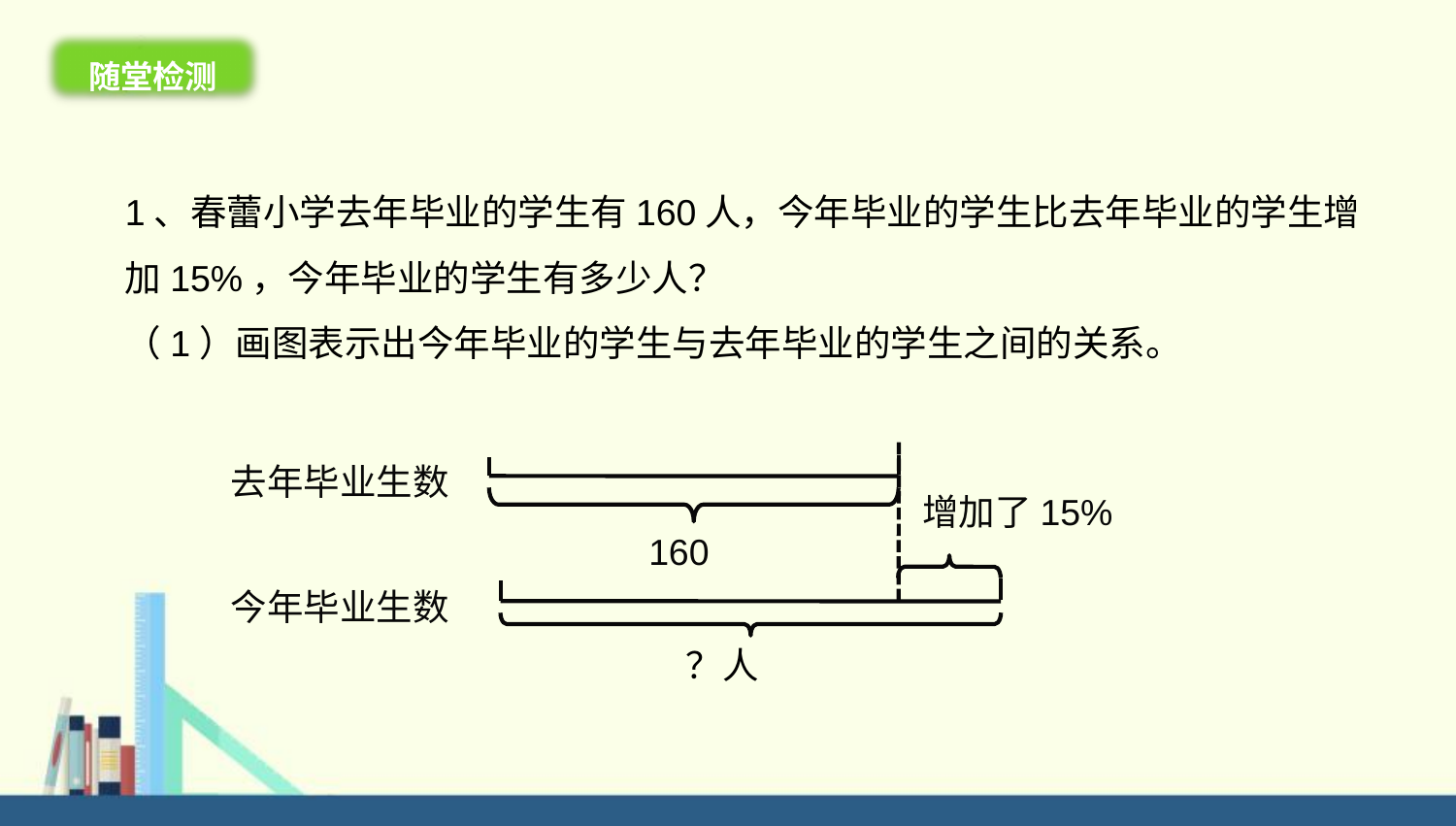

随堂检测
1、春蕾小学去年毕业的学生有160人，今年毕业的学生比去年毕业的学生增加15%，今年毕业的学生有多少人？
（1）画图表示出今年毕业的学生与去年毕业的学生之间的关系。

去年毕业生数
增加了15%

160
今年毕业生数
？人